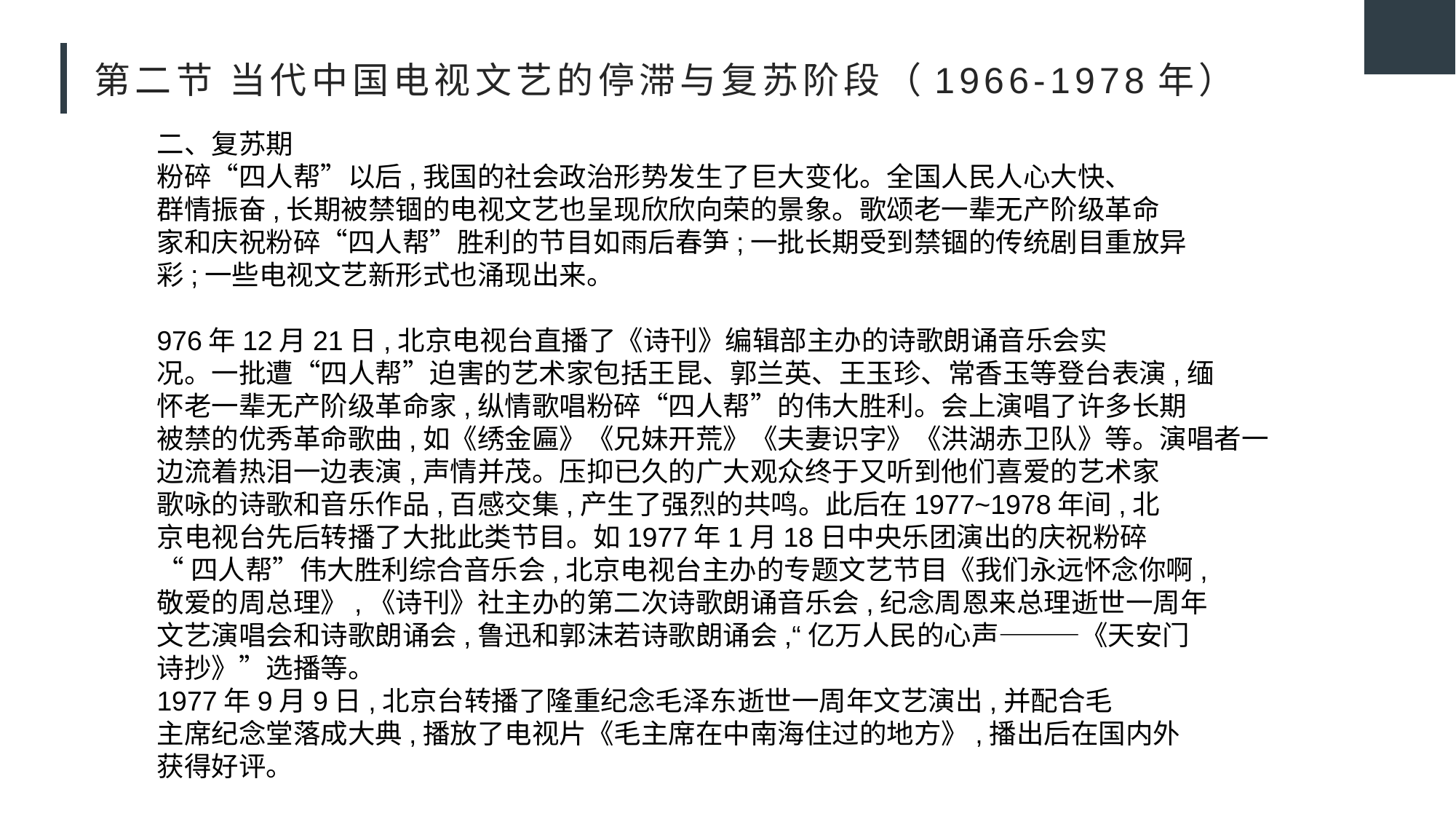

# 第二节 当代中国电视文艺的停滞与复苏阶段（1966-1978年）
二、复苏期
粉碎“四人帮”以后,我国的社会政治形势发生了巨大变化。全国人民人心大快、
群情振奋,长期被禁锢的电视文艺也呈现欣欣向荣的景象。歌颂老一辈无产阶级革命
家和庆祝粉碎“四人帮”胜利的节目如雨后春笋;一批长期受到禁锢的传统剧目重放异
彩;一些电视文艺新形式也涌现出来。

976年12月21日,北京电视台直播了《诗刊》编辑部主办的诗歌朗诵音乐会实
况。一批遭“四人帮”迫害的艺术家包括王昆、郭兰英、王玉珍、常香玉等登台表演,缅
怀老一辈无产阶级革命家,纵情歌唱粉碎“四人帮”的伟大胜利。会上演唱了许多长期
被禁的优秀革命歌曲,如《绣金匾》《兄妹开荒》《夫妻识字》《洪湖赤卫队》等。演唱者一
边流着热泪一边表演,声情并茂。压抑已久的广大观众终于又听到他们喜爱的艺术家
歌咏的诗歌和音乐作品,百感交集,产生了强烈的共鸣。此后在1977~1978年间,北
京电视台先后转播了大批此类节目。如1977年1月18日中央乐团演出的庆祝粉碎
“四人帮”伟大胜利综合音乐会,北京电视台主办的专题文艺节目《我们永远怀念你啊,
敬爱的周总理》,《诗刊》社主办的第二次诗歌朗诵音乐会,纪念周恩来总理逝世一周年
文艺演唱会和诗歌朗诵会,鲁迅和郭沫若诗歌朗诵会,“亿万人民的心声———《天安门
诗抄》”选播等。
1977年9月9日,北京台转播了隆重纪念毛泽东逝世一周年文艺演出,并配合毛
主席纪念堂落成大典,播放了电视片《毛主席在中南海住过的地方》,播出后在国内外
获得好评。